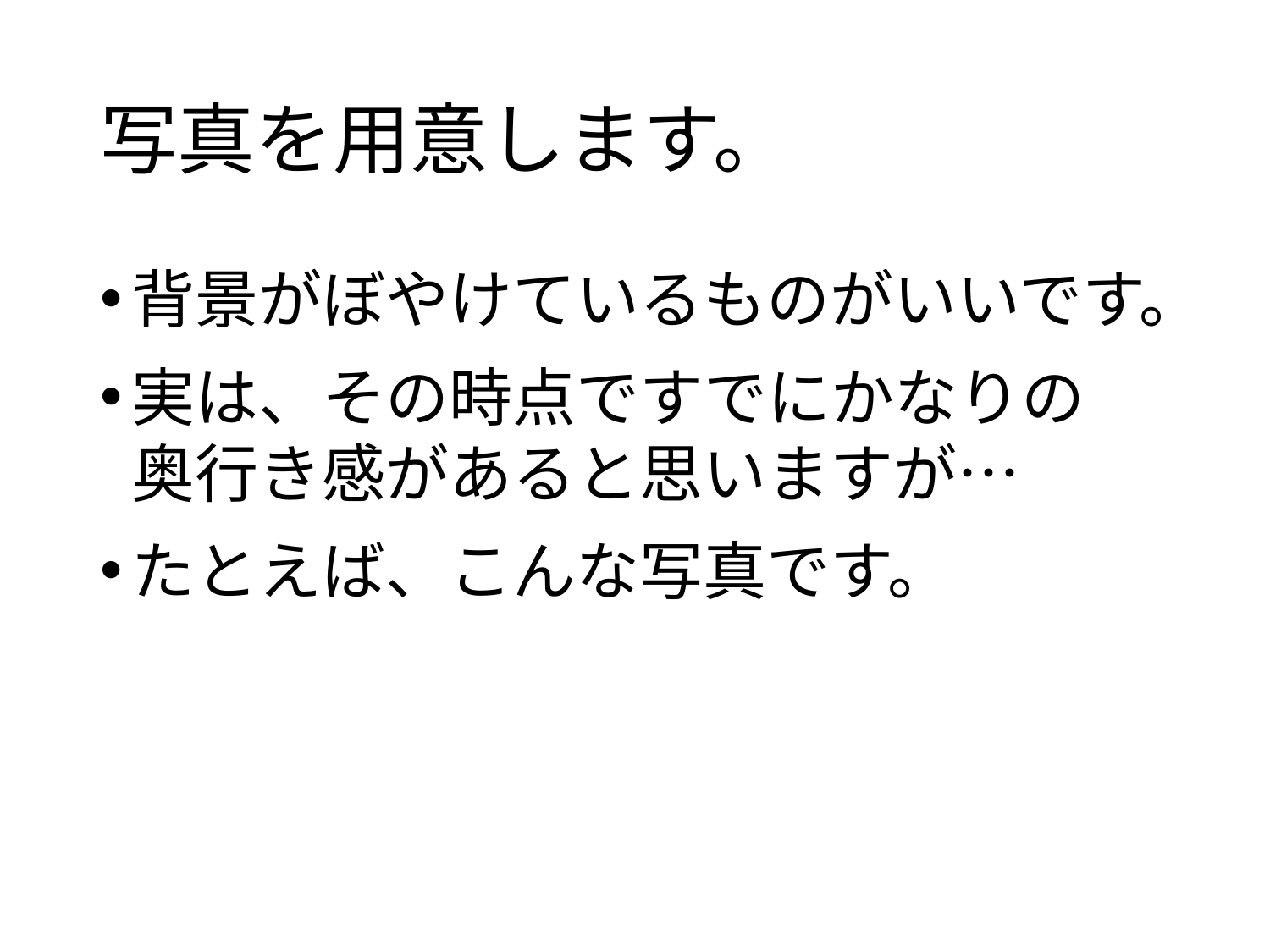

# 写真を用意します。
背景がぼやけているものがいいです。
実は、その時点ですでにかなりの
奥行き感があると思いますが…
たとえば、こんな写真です。